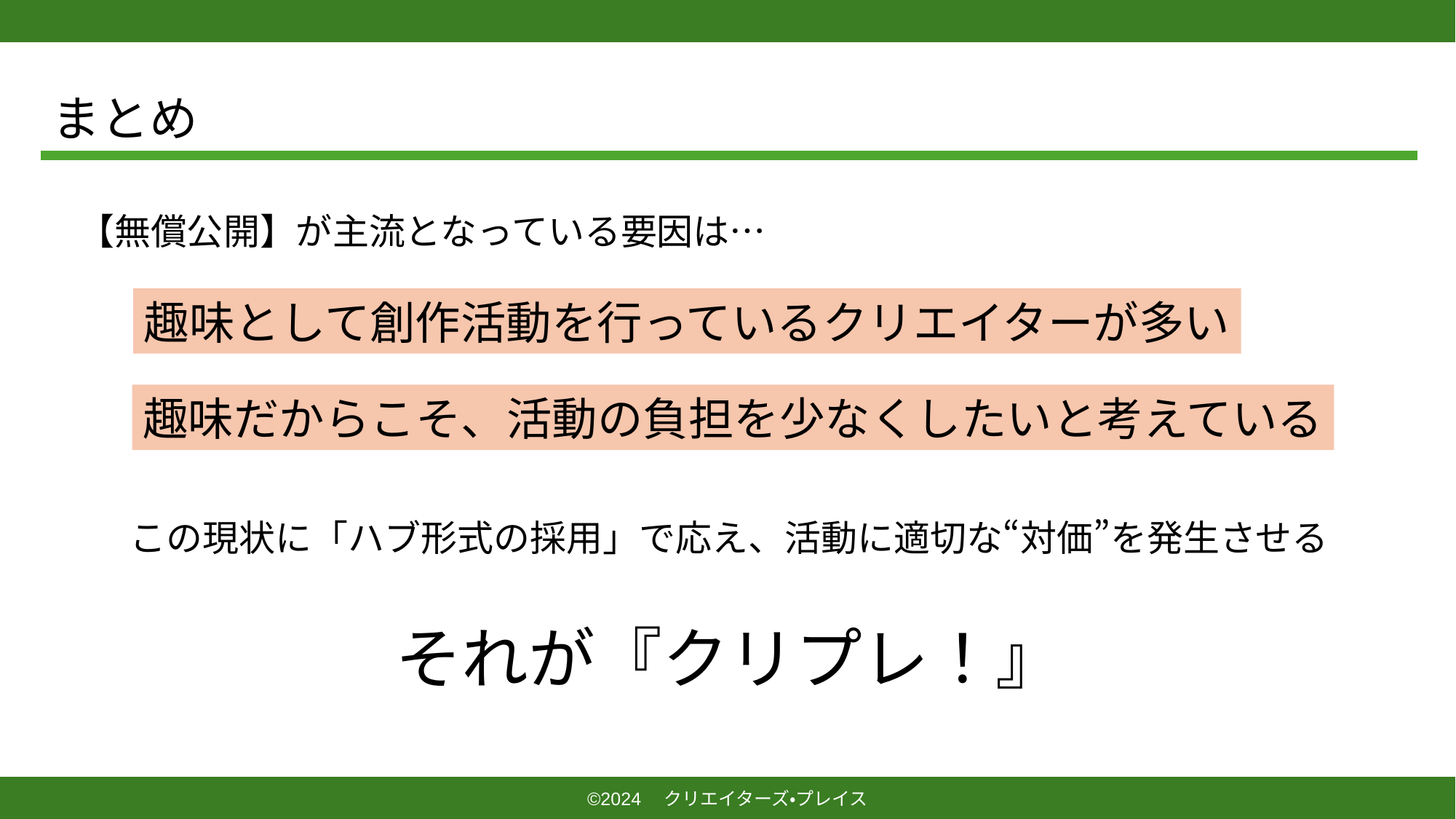

まとめ
【無償公開】が主流となっている要因は…
趣味として創作活動を行っているクリエイターが多い
趣味だからこそ、活動の負担を少なくしたいと考えている
この現状に「ハブ形式の採用」で応え、活動に適切な“対価”を発生させる
それが『クリプレ！』
©2024　クリエイターズ・プレイス